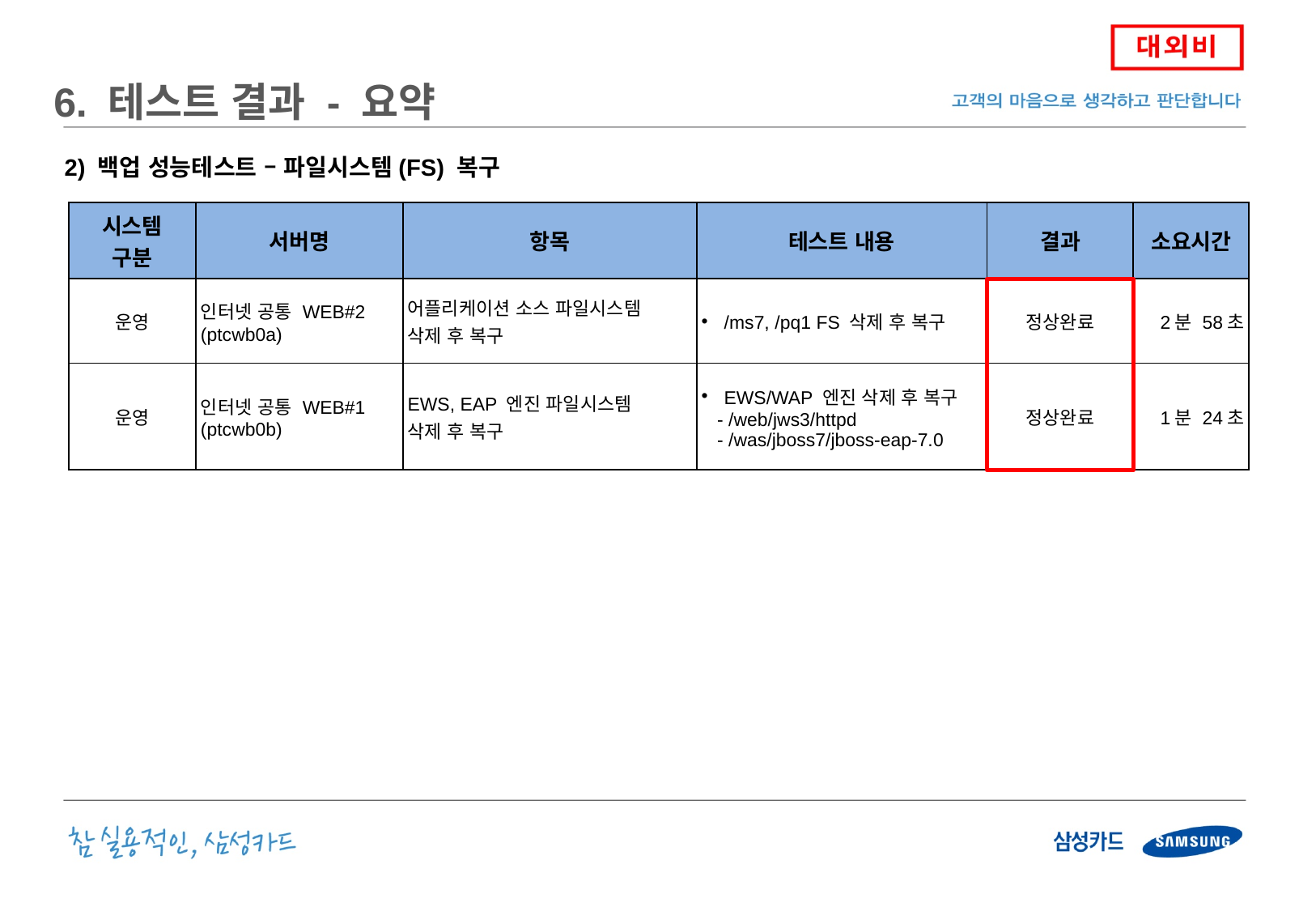

6. 테스트 결과 - 요약
 2) 백업 성능테스트 – 파일시스템(FS) 복구
| 시스템 구분 | 서버명 | 항목 | 테스트 내용 | 결과 | 소요시간 |
| --- | --- | --- | --- | --- | --- |
| 운영 | 인터넷 공통 WEB#2 (ptcwb0a) | 어플리케이션 소스 파일시스템 삭제 후 복구 | /ms7, /pq1 FS 삭제 후 복구 | 정상완료 | 2분 58초 |
| 운영 | 인터넷 공통 WEB#1 (ptcwb0b) | EWS, EAP 엔진 파일시스템 삭제 후 복구 | EWS/WAP 엔진 삭제 후 복구 - /web/jws3/httpd - /was/jboss7/jboss-eap-7.0 | 정상완료 | 1분 24초 |